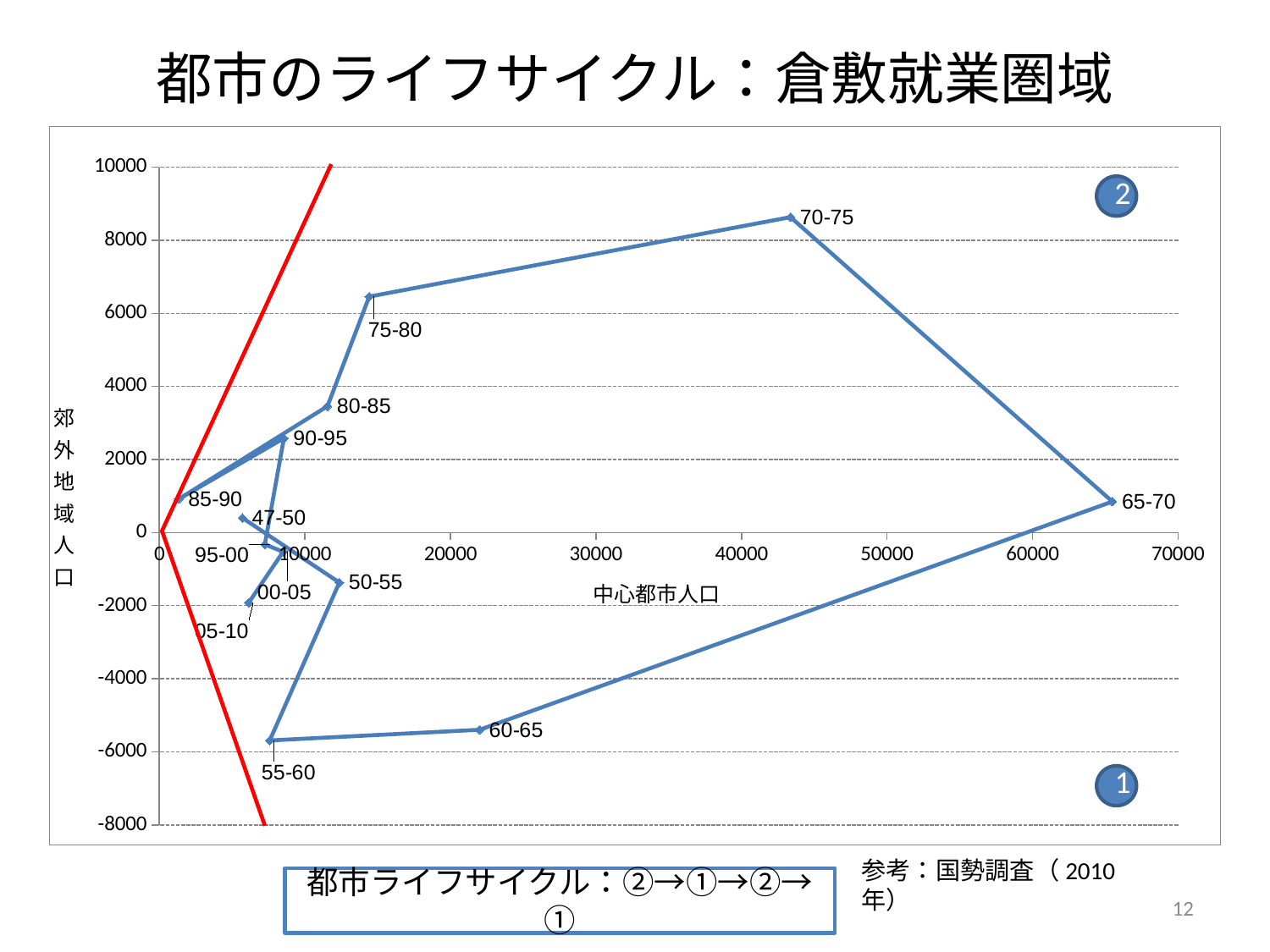

# 都市のライフサイクル：倉敷就業圏域

### Chart

| Category | 郊外地域 |
|---|---|
参考：国勢調査（2010年）
都市ライフサイクル：②→①→②→①
12